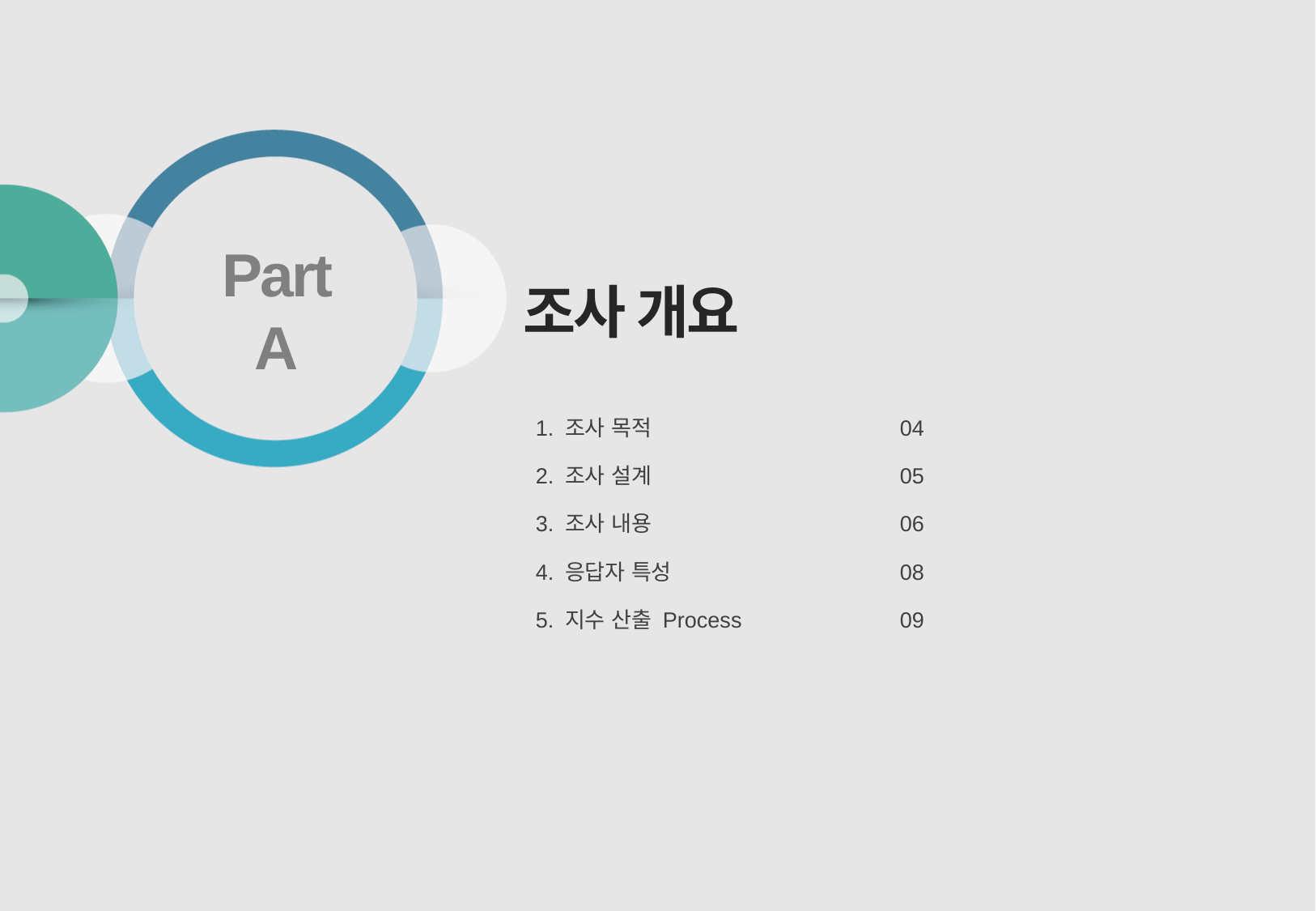

# 조사 개요
Part A
1. 조사 목적			04
2. 조사 설계			05
3. 조사 내용			06
4. 응답자 특성		08
5. 지수 산출 Process		09